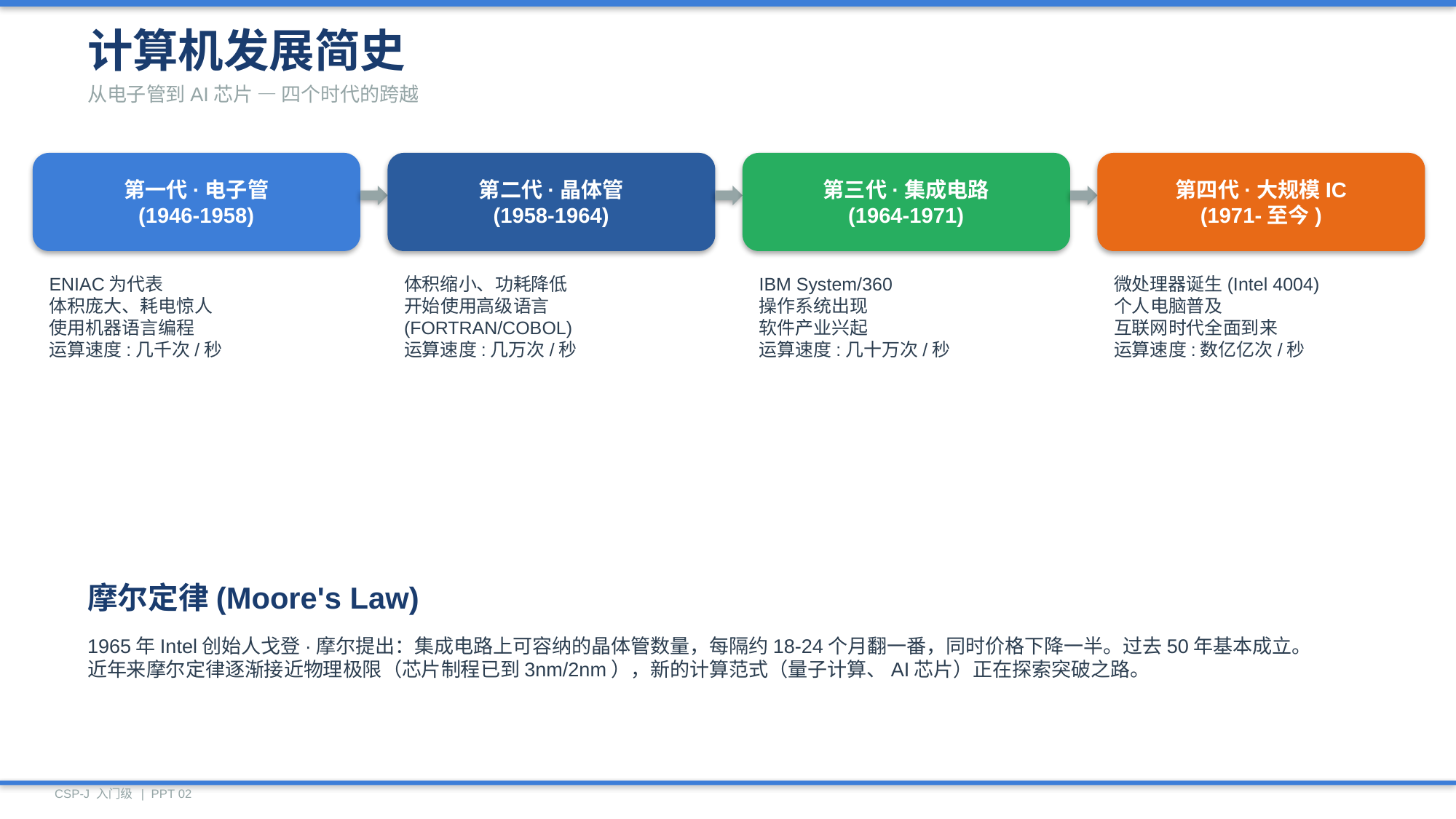

计算机发展简史
从电子管到AI芯片 — 四个时代的跨越
第一代·电子管
(1946-1958)
第二代·晶体管
(1958-1964)
第三代·集成电路
(1964-1971)
第四代·大规模IC
(1971-至今)

ENIAC为代表
体积庞大、耗电惊人
使用机器语言编程
运算速度:几千次/秒
体积缩小、功耗降低
开始使用高级语言
(FORTRAN/COBOL)
运算速度:几万次/秒
IBM System/360
操作系统出现
软件产业兴起
运算速度:几十万次/秒
微处理器诞生(Intel 4004)
个人电脑普及
互联网时代全面到来
运算速度:数亿亿次/秒
摩尔定律(Moore's Law)
1965年Intel创始人戈登·摩尔提出：集成电路上可容纳的晶体管数量，每隔约18-24个月翻一番，同时价格下降一半。过去50年基本成立。
近年来摩尔定律逐渐接近物理极限（芯片制程已到3nm/2nm），新的计算范式（量子计算、AI芯片）正在探索突破之路。

CSP-J 入门级  |  PPT 02